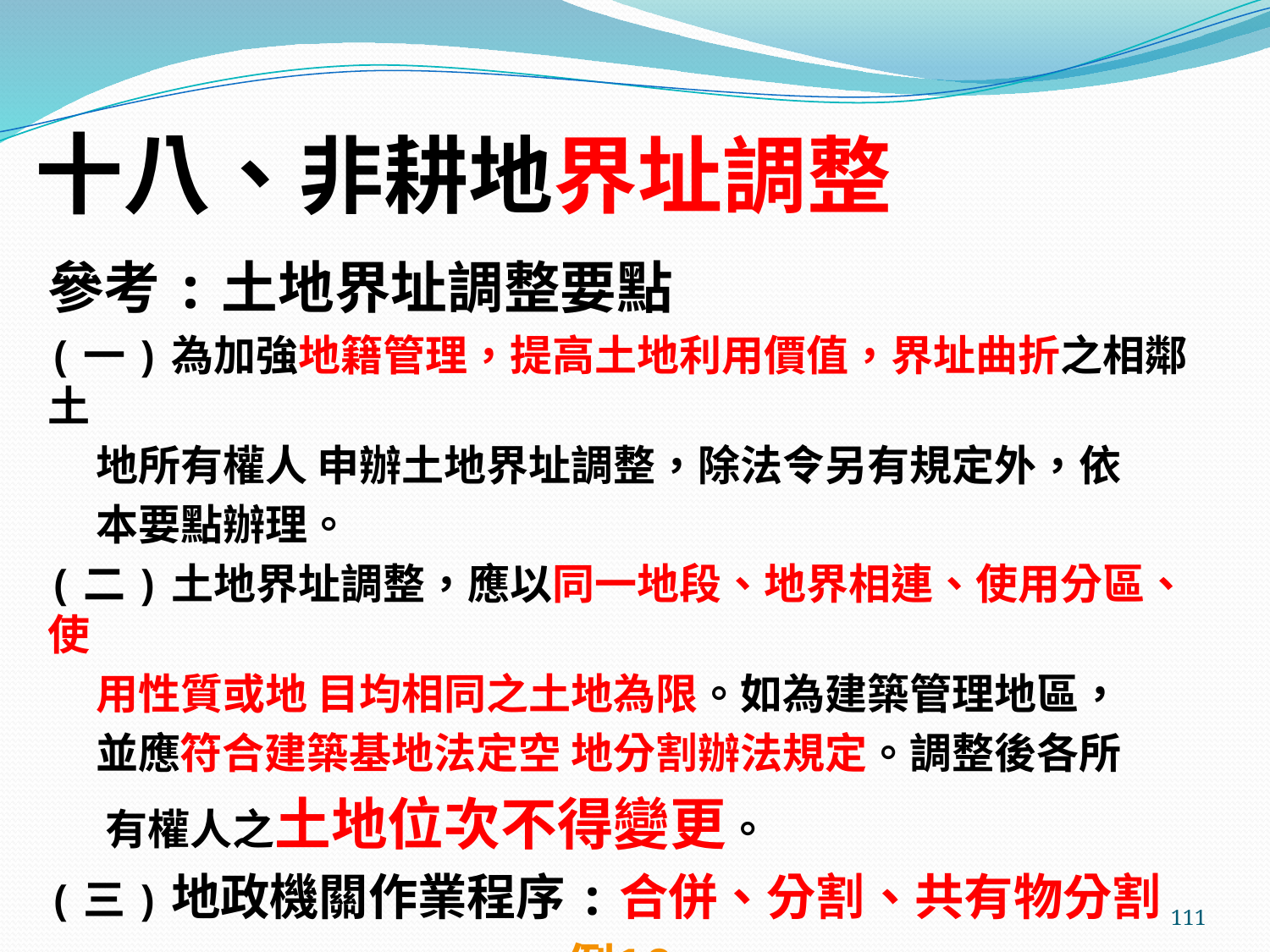

# 十八、非耕地界址調整
參考:土地界址調整要點
(一)為加強地籍管理，提高土地利用價值，界址曲折之相鄰土
    地所有權人 申辦土地界址調整，除法令另有規定外，依
    本要點辦理。
(二)土地界址調整，應以同一地段、地界相連、使用分區、使
    用性質或地 目均相同之土地為限。如為建築管理地區，
    並應符合建築基地法定空 地分割辦法規定。調整後各所
     有權人之土地位次不得變更。
(三)地政機關作業程序:合併、分割、共有物分割
例10
111